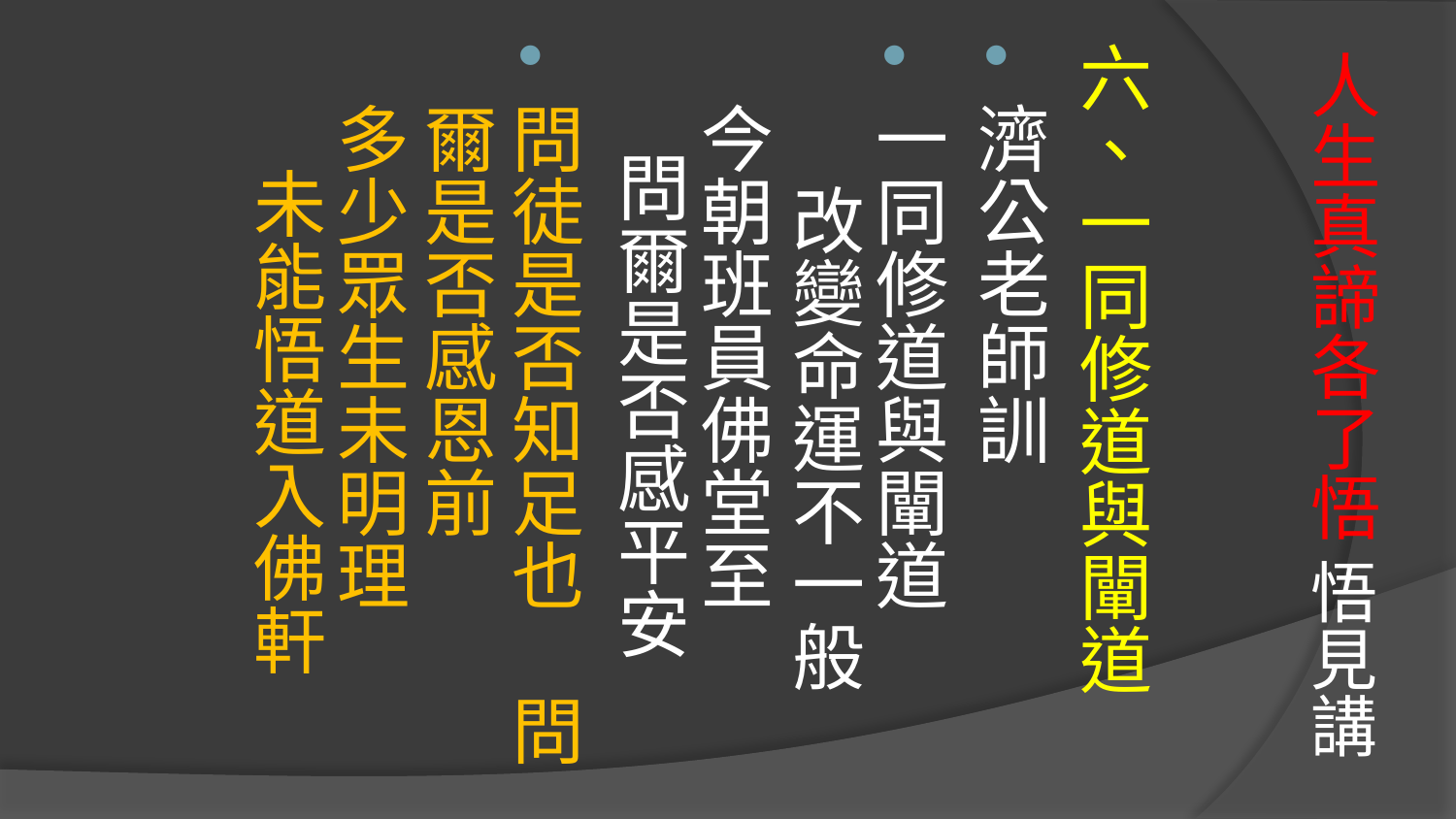

六、一同修道與闡道
濟公老師訓
一同修道與闡道                改變命運不一般
今朝班員佛堂至              問爾是否感平安
問徒是否知足也     問爾是否感恩前
多少眾生未明理               未能悟道入佛軒

# 人生真諦各了悟 悟見講